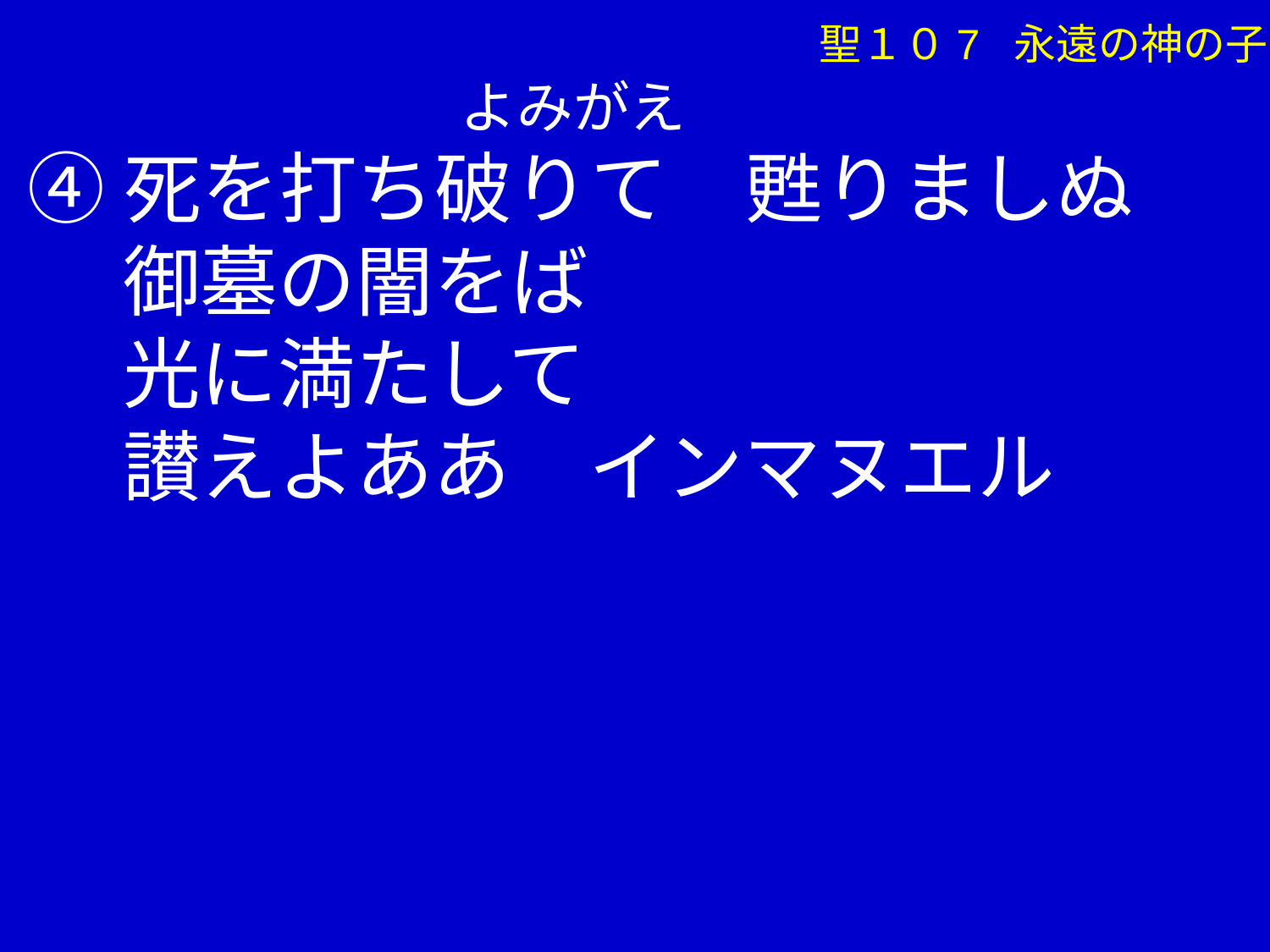

聖１０7  永遠の神の子
                                 よみがえ
④死を打ち破りて　甦りましぬ
　 御墓の闇をば
　 光に満たして
　 讃えよああ　インマヌエル